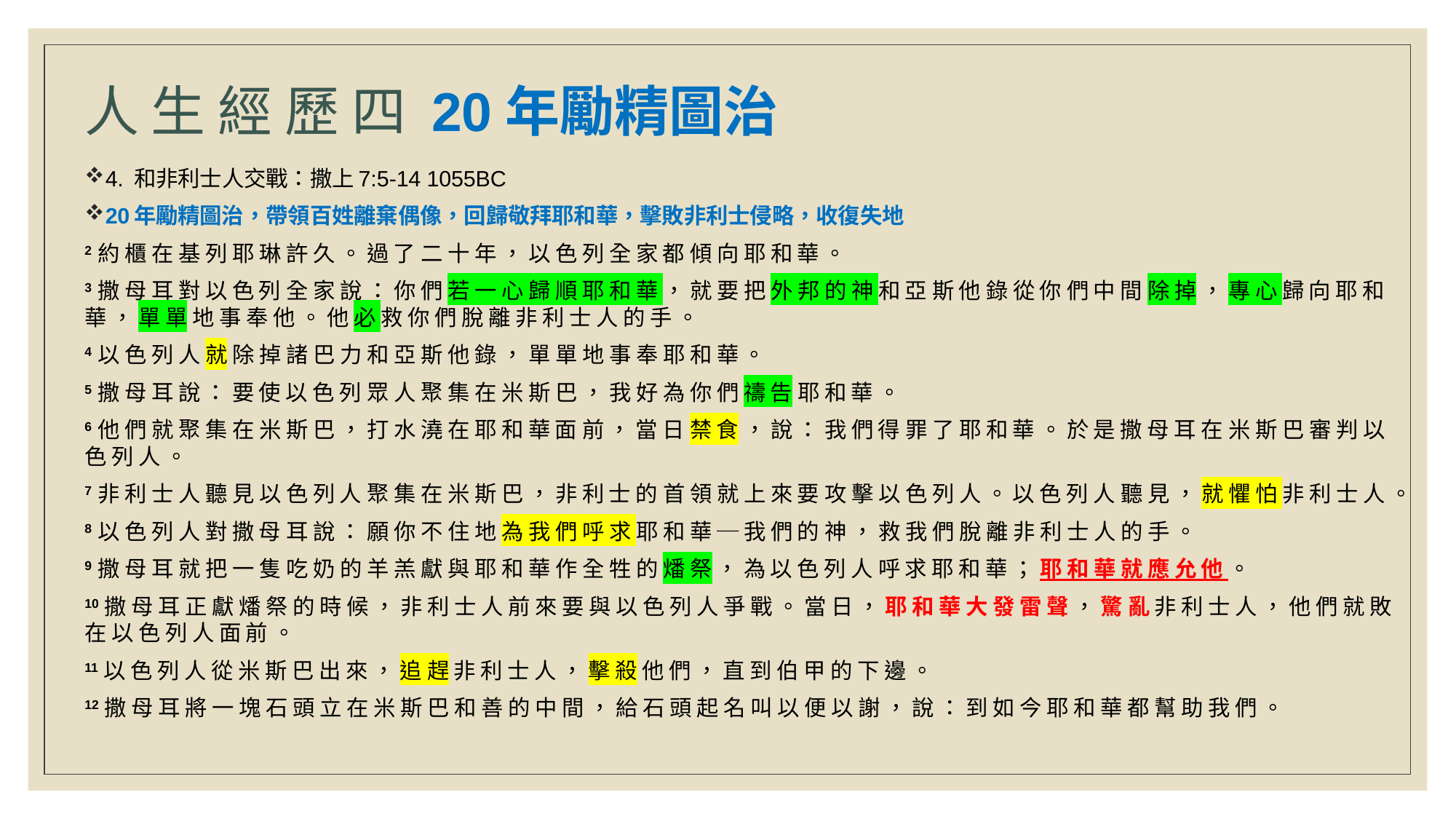

# 人 生 經 歷 四 20年勵精圖治
4. 和非利士人交戰：撒上7:5-14 1055BC
20年勵精圖治，帶領百姓離棄偶像，回歸敬拜耶和華，擊敗非利士侵略，收復失地
2 約 櫃 在 基 列 耶 琳 許 久 。 過 了 二 十 年 ， 以 色 列 全 家 都 傾 向 耶 和 華 。
3 撒 母 耳 對 以 色 列 全 家 說 ： 你 們 若 一 心 歸 順 耶 和 華 ， 就 要 把 外 邦 的 神 和 亞 斯 他 錄 從 你 們 中 間 除 掉 ， 專 心 歸 向 耶 和 華 ， 單 單 地 事 奉 他 。 他 必 救 你 們 脫 離 非 利 士 人 的 手 。
4 以 色 列 人 就 除 掉 諸 巴 力 和 亞 斯 他 錄 ， 單 單 地 事 奉 耶 和 華 。
5 撒 母 耳 說 ： 要 使 以 色 列 眾 人 聚 集 在 米 斯 巴 ， 我 好 為 你 們 禱 告 耶 和 華 。
6 他 們 就 聚 集 在 米 斯 巴 ， 打 水 澆 在 耶 和 華 面 前 ， 當 日 禁 食 ， 說 ： 我 們 得 罪 了 耶 和 華 。 於 是 撒 母 耳 在 米 斯 巴 審 判 以 色 列 人 。
7 非 利 士 人 聽 見 以 色 列 人 聚 集 在 米 斯 巴 ， 非 利 士 的 首 領 就 上 來 要 攻 擊 以 色 列 人 。 以 色 列 人 聽 見 ， 就 懼 怕 非 利 士 人 。
8 以 色 列 人 對 撒 母 耳 說 ： 願 你 不 住 地 為 我 們 呼 求 耶 和 華 ─ 我 們 的 神 ， 救 我 們 脫 離 非 利 士 人 的 手 。
9 撒 母 耳 就 把 一 隻 吃 奶 的 羊 羔 獻 與 耶 和 華 作 全 牲 的 燔 祭 ， 為 以 色 列 人 呼 求 耶 和 華 ； 耶 和 華 就 應 允 他 。
10 撒 母 耳 正 獻 燔 祭 的 時 候 ， 非 利 士 人 前 來 要 與 以 色 列 人 爭 戰 。 當 日 ， 耶 和 華 大 發 雷 聲 ， 驚 亂 非 利 士 人 ， 他 們 就 敗 在 以 色 列 人 面 前 。
11 以 色 列 人 從 米 斯 巴 出 來 ， 追 趕 非 利 士 人 ， 擊 殺 他 們 ， 直 到 伯 甲 的 下 邊 。
12 撒 母 耳 將 一 塊 石 頭 立 在 米 斯 巴 和 善 的 中 間 ， 給 石 頭 起 名 叫 以 便 以 謝 ， 說 ： 到 如 今 耶 和 華 都 幫 助 我 們 。